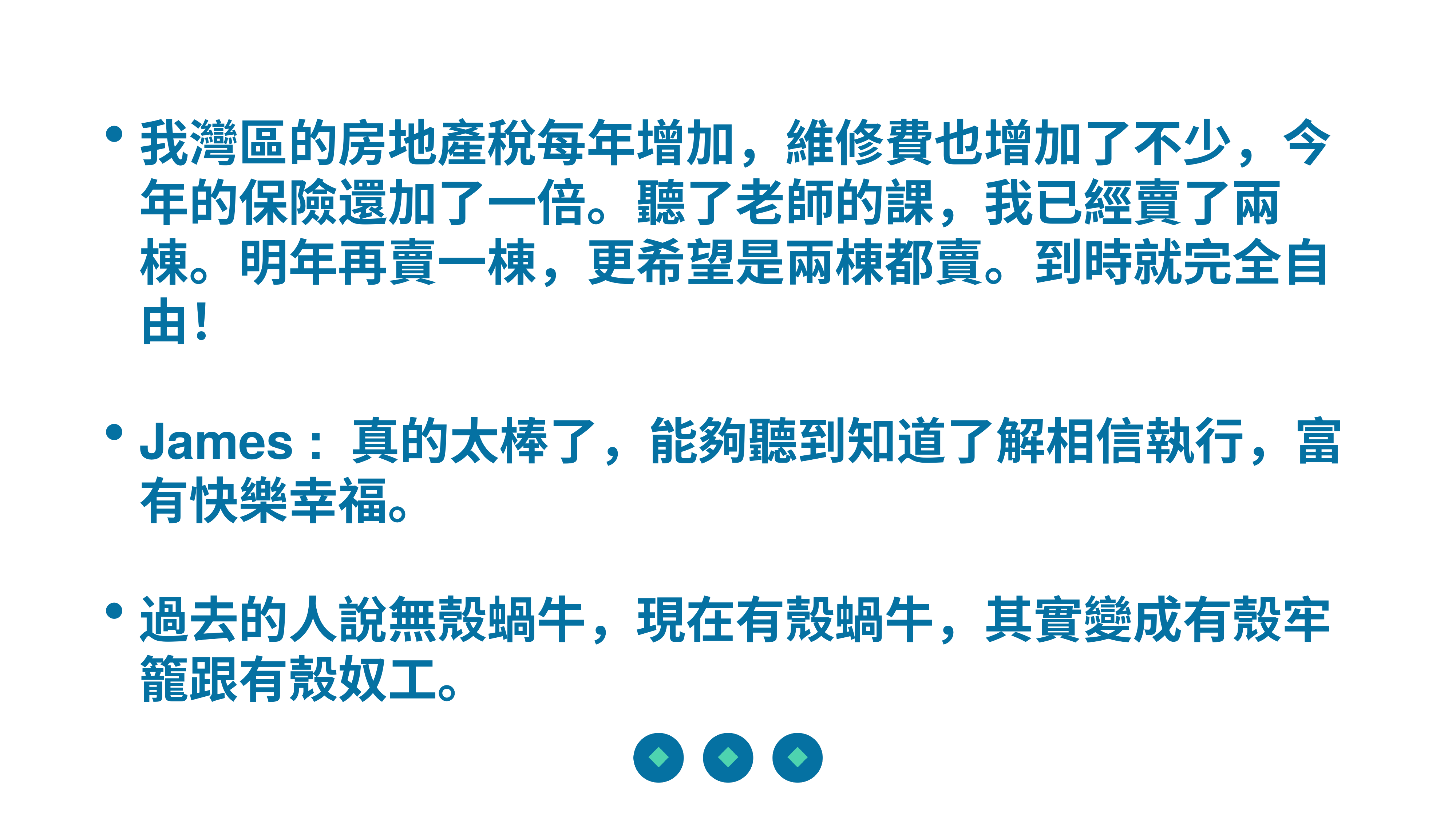

我灣區的房地產稅每年增加，維修費也增加了不少，今年的保險還加了一倍。聽了老師的課，我已經賣了兩棟。明年再賣一棟，更希望是兩棟都賣。到時就完全自由！

James : 真的太棒了，能夠聽到知道了解相信執行，富有快樂幸福。

過去的人說無殼蝸牛，現在有殼蝸牛，其實變成有殼牢籠跟有殼奴工。